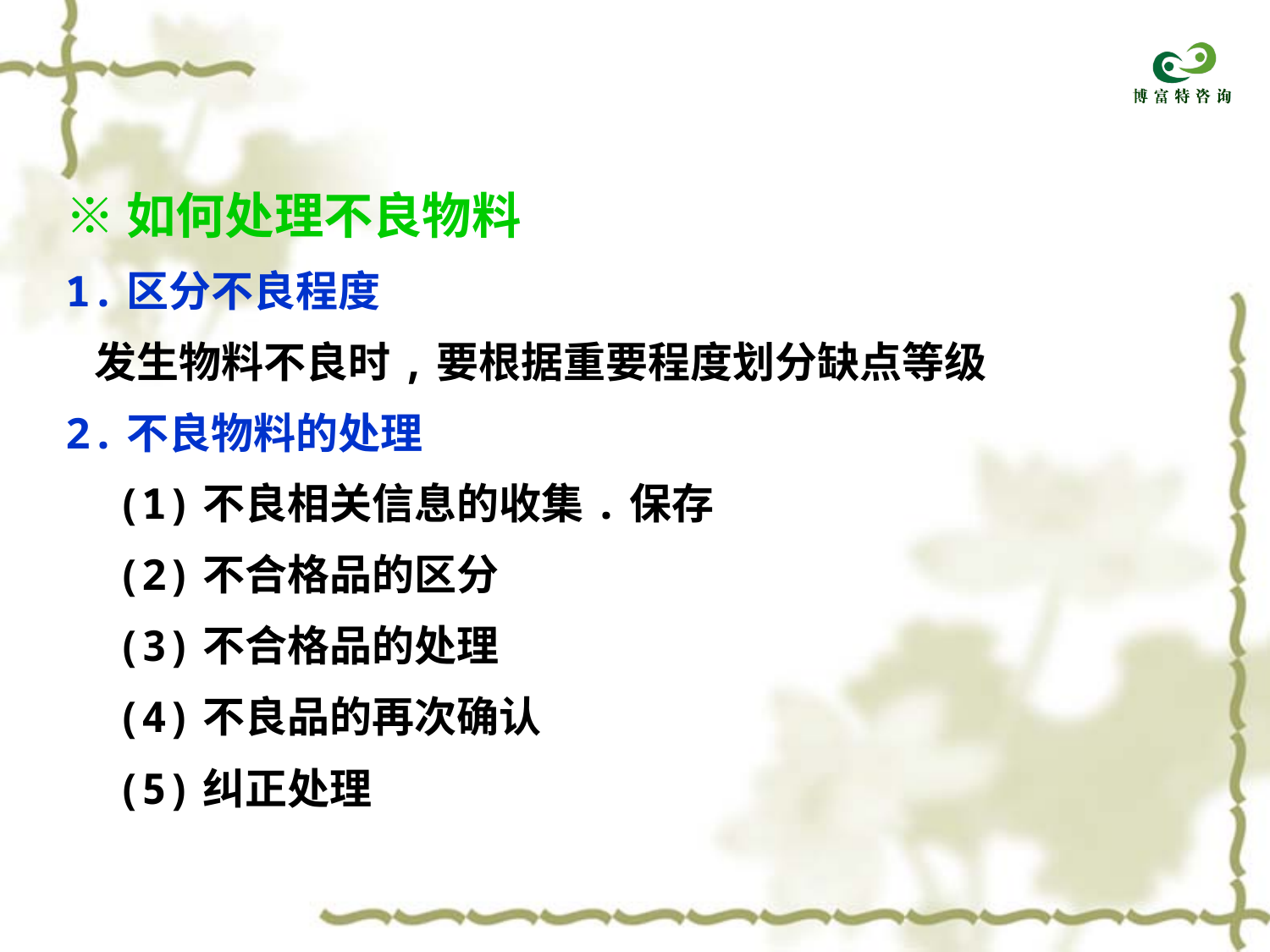

※如何处理不良物料
1.区分不良程度
  发生物料不良时,要根据重要程度划分缺点等级
2.不良物料的处理
  (1)不良相关信息的收集.保存
  (2)不合格品的区分
  (3)不合格品的处理
  (4)不良品的再次确认
  (5)纠正处理